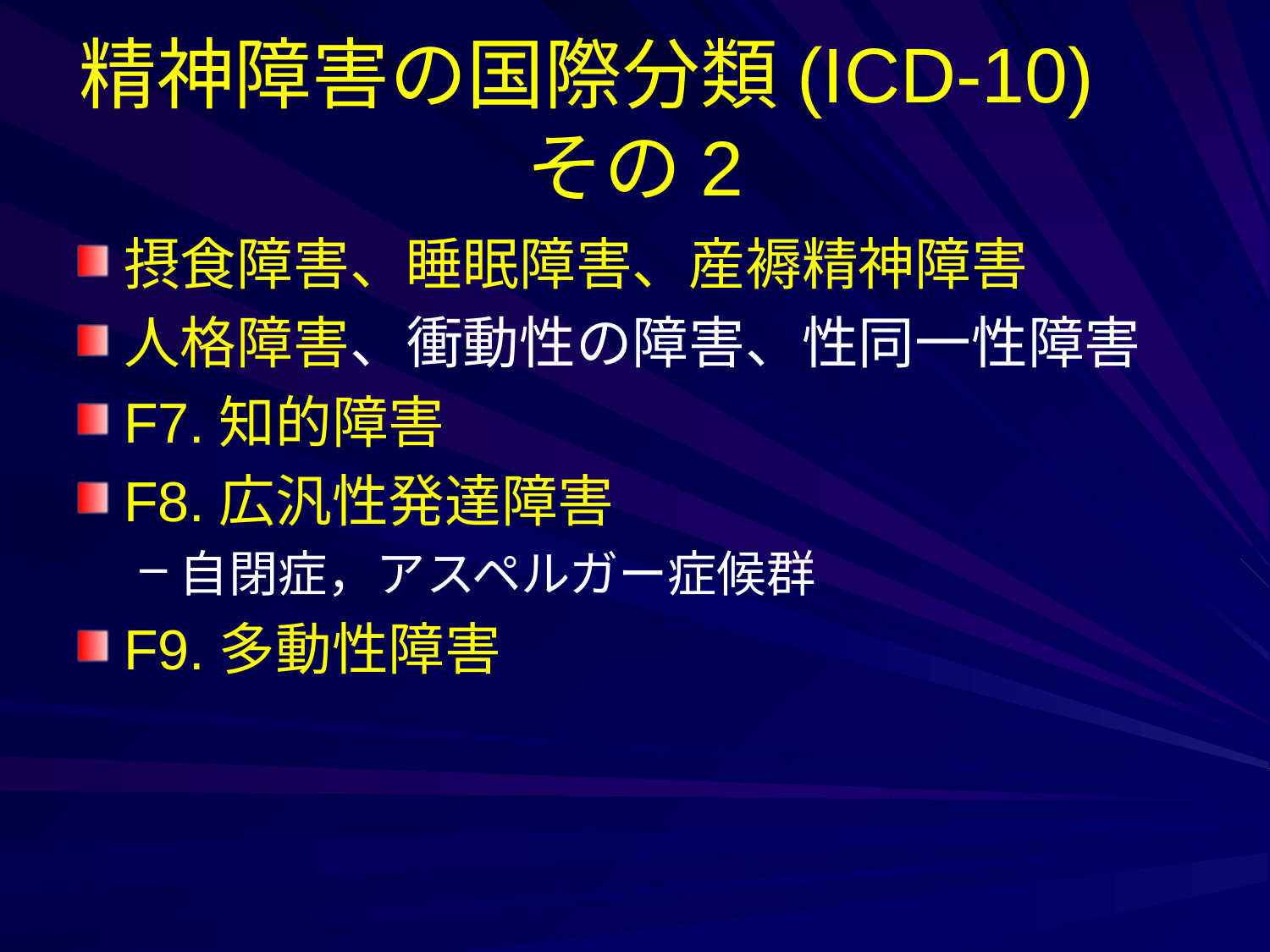

# 精神障害の国際分類(ICD-10)　その2
摂食障害、睡眠障害、産褥精神障害
人格障害、衝動性の障害、性同一性障害
F7.知的障害
F8.広汎性発達障害
自閉症，アスペルガー症候群
F9.多動性障害